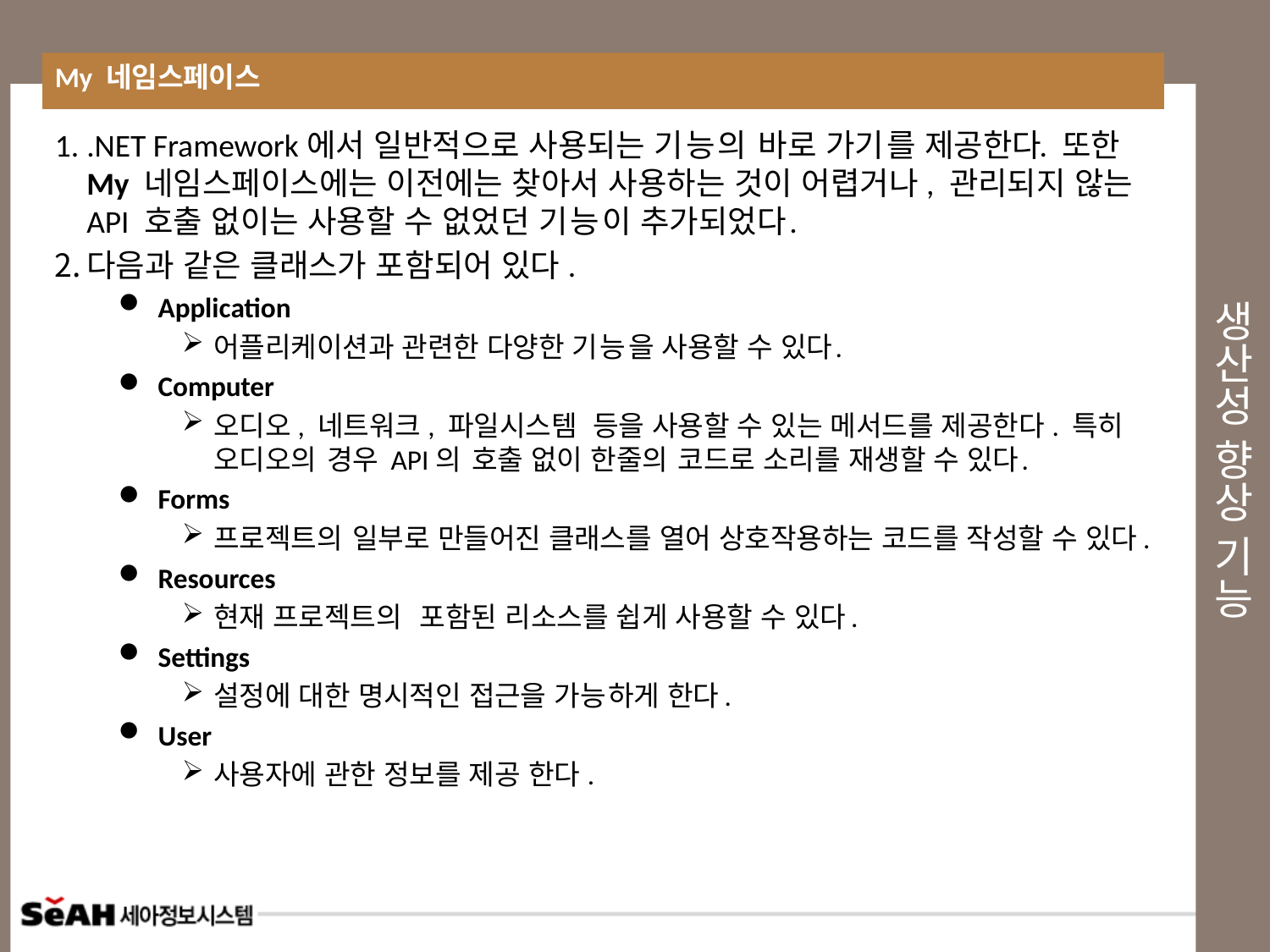

My 네임스페이스
# 생산성 향상 기능
.NET Framework에서 일반적으로 사용되는 기능의 바로 가기를 제공한다. 또한 My 네임스페이스에는 이전에는 찾아서 사용하는 것이 어렵거나, 관리되지 않는 API 호출 없이는 사용할 수 없었던 기능이 추가되었다.
다음과 같은 클래스가 포함되어 있다.
Application
어플리케이션과 관련한 다양한 기능을 사용할 수 있다.
Computer
오디오, 네트워크, 파일시스템  등을 사용할 수 있는 메서드를 제공한다. 특히 오디오의 경우 API의 호출 없이 한줄의 코드로 소리를 재생할 수 있다.
Forms
프로젝트의 일부로 만들어진 클래스를 열어 상호작용하는 코드를 작성할 수 있다.
Resources
현재 프로젝트의  포함된 리소스를 쉽게 사용할 수 있다.
Settings
설정에 대한 명시적인 접근을 가능하게 한다.
User
사용자에 관한 정보를 제공 한다.